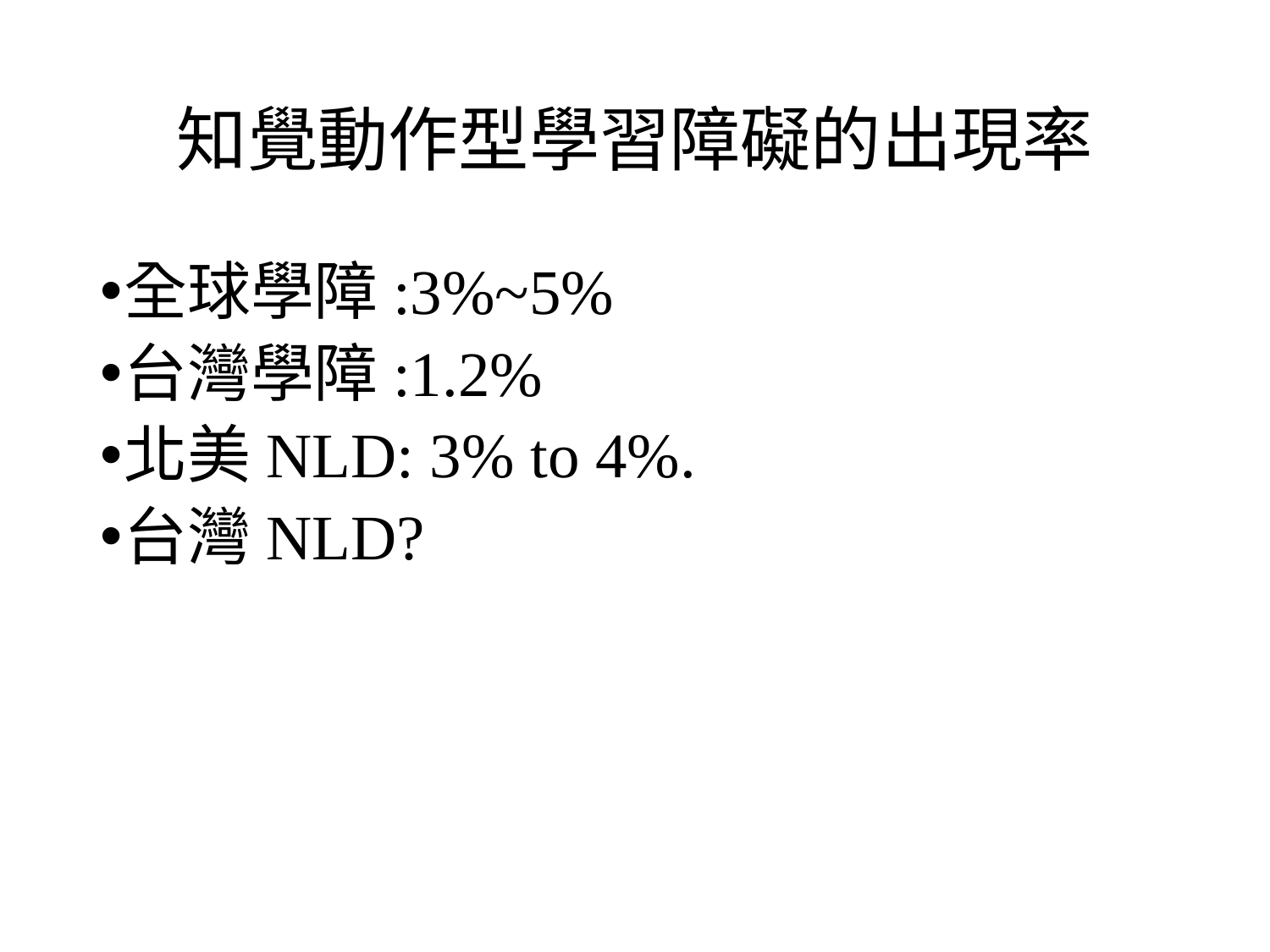

# 知覺動作型學習障礙的出現率
全球學障:3%~5%
台灣學障:1.2%
北美NLD: 3% to 4%.
台灣NLD?